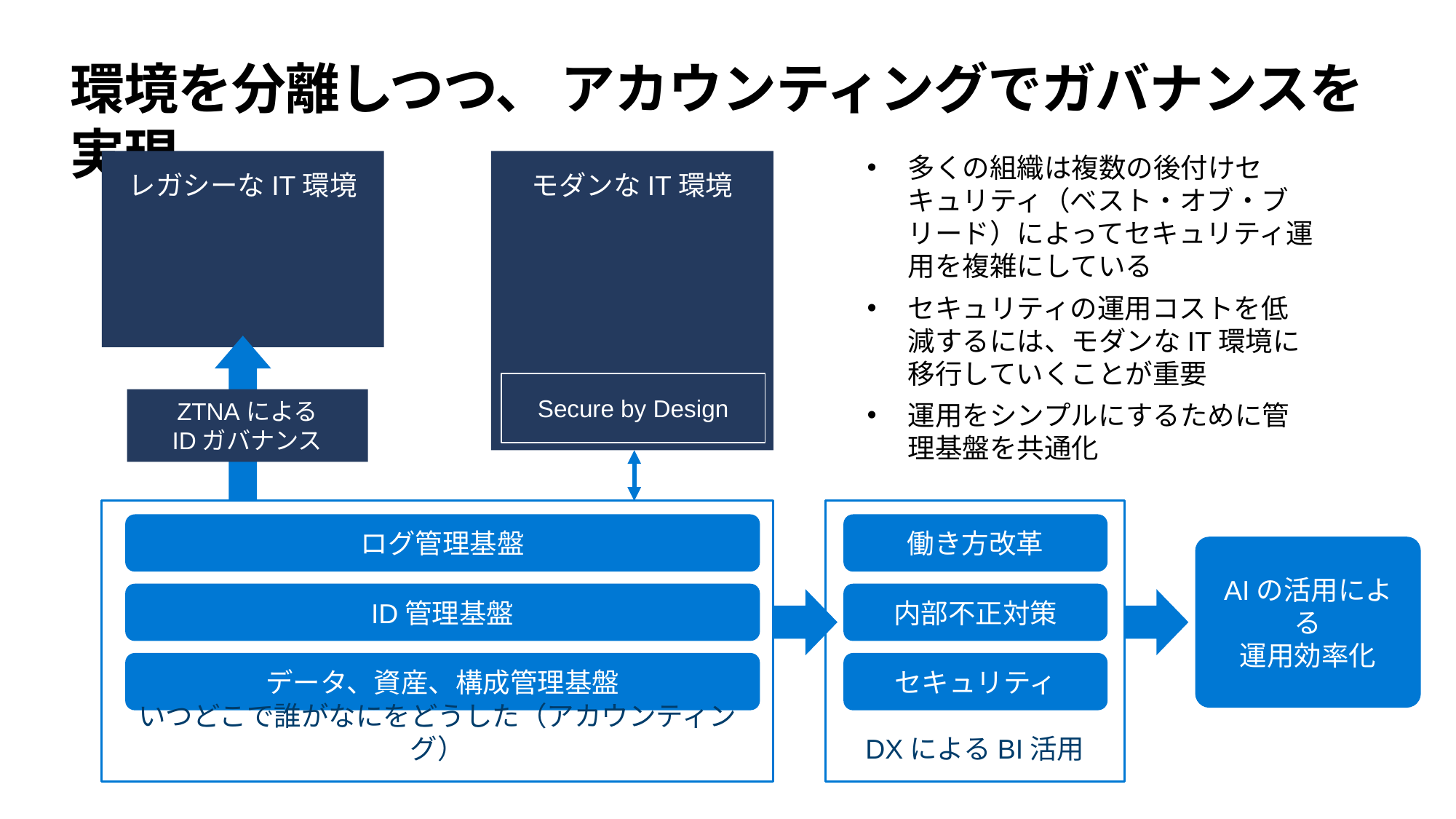

# 環境を分離しつつ、 アカウンティングでガバナンスを実現
モダンなIT環境
レガシーなIT環境
多くの組織は複数の後付けセキュリティ（ベスト・オブ・ブリード）によってセキュリティ運用を複雑にしている
セキュリティの運用コストを低減するには、モダンなIT環境に移行していくことが重要
運用をシンプルにするために管理基盤を共通化

Secure by Design
ZTNAによる
IDガバナンス
いつどこで誰がなにをどうした（アカウンティング）
DXによるBI活用
ログ管理基盤
働き方改革
AIの活用による
運用効率化
ID管理基盤
内部不正対策

データ、資産、構成管理基盤
セキュリティ